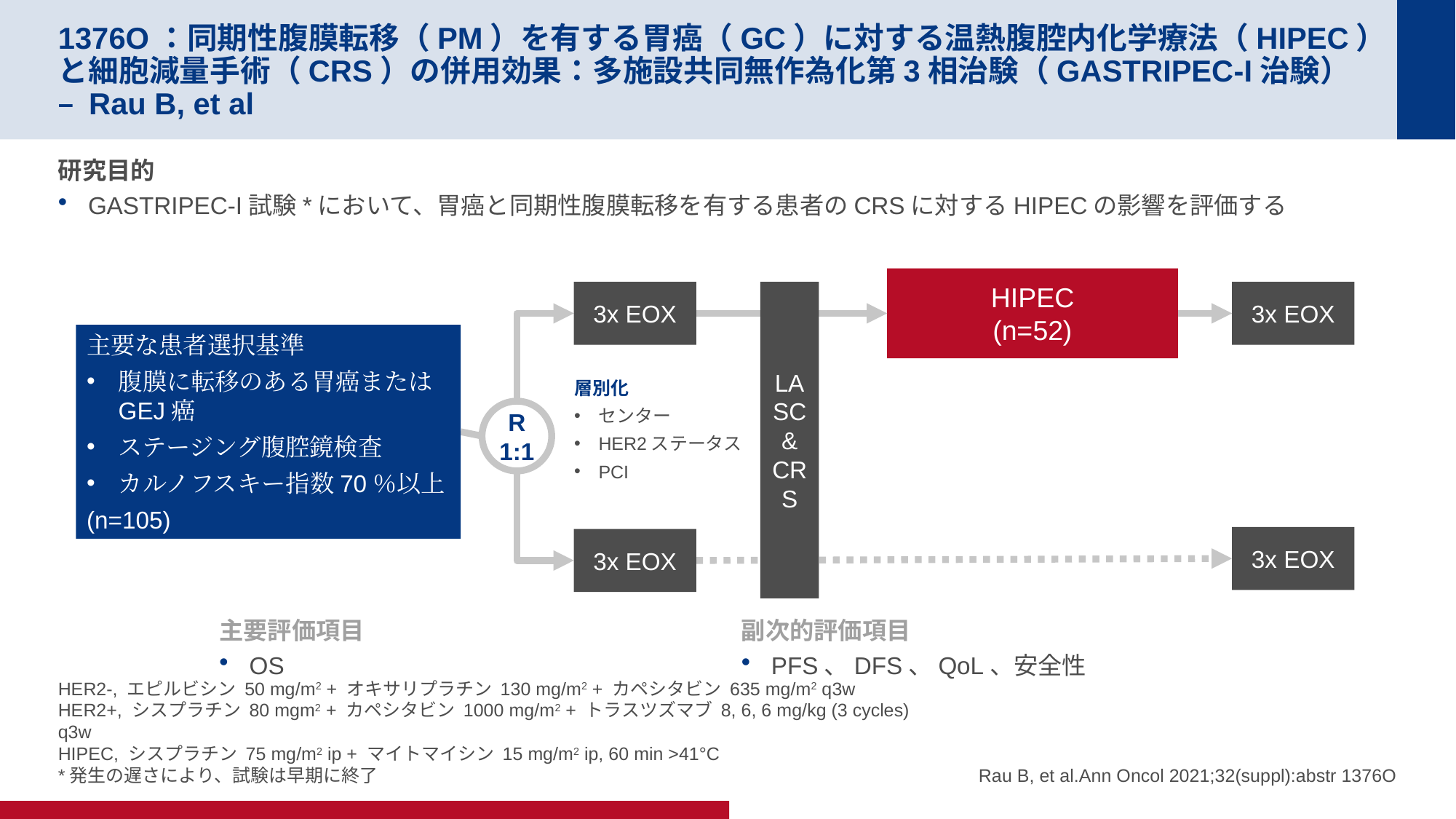

# 1376O：同期性腹膜転移（PM）を有する胃癌（GC）に対する温熱腹腔内化学療法（HIPEC）と細胞減量手術（CRS）の併用効果：多施設共同無作為化第3相治験（GASTRIPEC-I治験） – Rau B, et al
研究目的
GASTRIPEC-I試験*において、胃癌と同期性腹膜転移を有する患者のCRSに対するHIPECの影響を評価する
HIPEC
(n=52)
3x EOX
LASC & CRS
3x EOX
主要な患者選択基準
腹膜に転移のある胃癌またはGEJ癌
ステージング腹腔鏡検査
カルノフスキー指数70％以上
(n=105)
層別化
センター
HER2ステータス
PCI

R
1:1
3x EOX
3x EOX
主要評価項目
OS
副次的評価項目
PFS、DFS、QoL、安全性
HER2-, エピルビシン 50 mg/m2 + オキサリプラチン 130 mg/m2 + カペシタビン 635 mg/m2 q3w
HER2+, シスプラチン 80 mgm2 + カペシタビン 1000 mg/m2 + トラスツズマブ 8, 6, 6 mg/kg (3 cycles) q3w
HIPEC, シスプラチン 75 mg/m2 ip + マイトマイシン 15 mg/m2 ip, 60 min >41°C
*発生の遅さにより、試験は早期に終了
Rau B, et al.Ann Oncol 2021;32(suppl):abstr 1376O